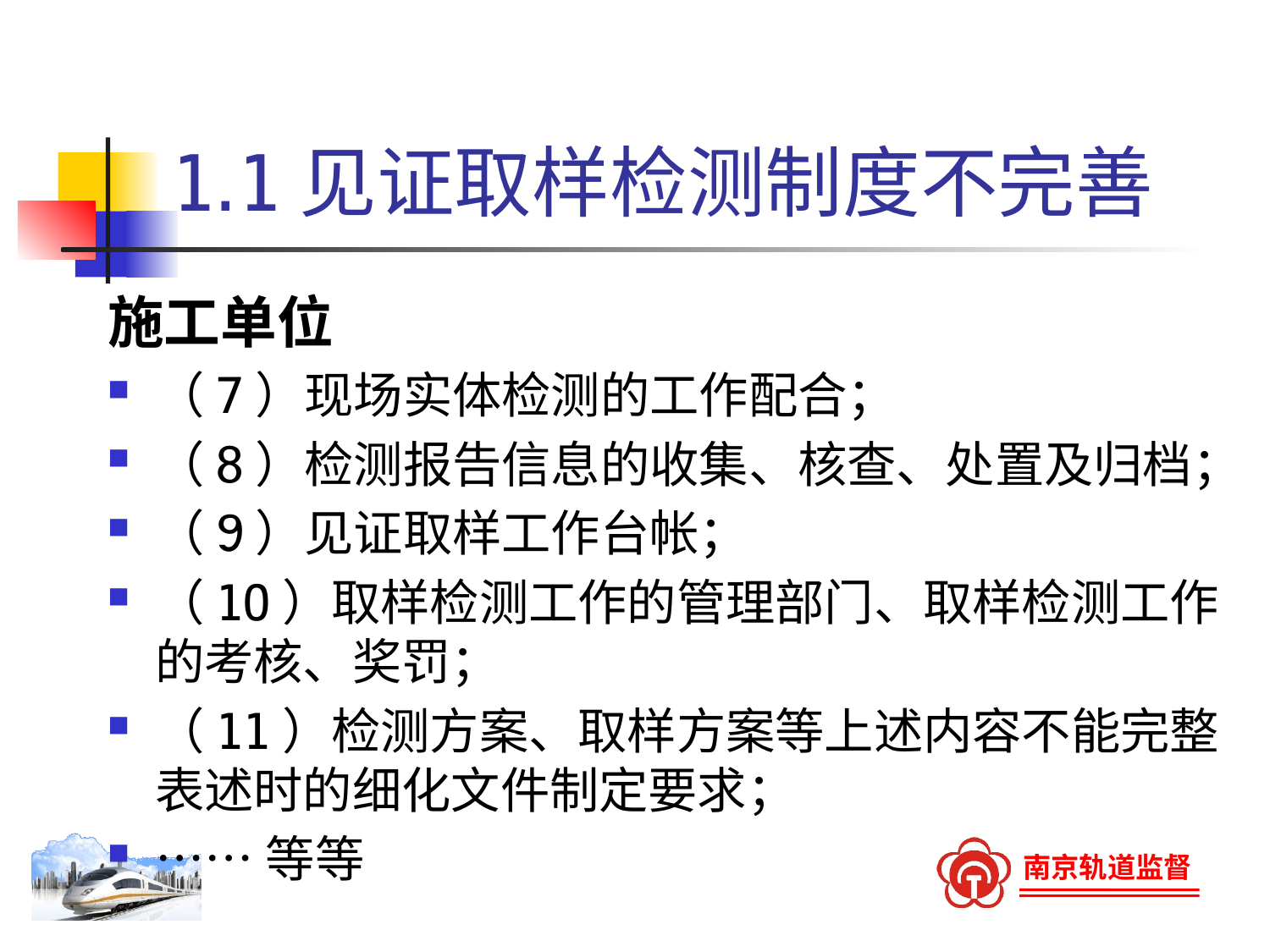

# 1.1见证取样检测制度不完善
施工单位
（7）现场实体检测的工作配合；
（8）检测报告信息的收集、核查、处置及归档；
（9）见证取样工作台帐；
（10）取样检测工作的管理部门、取样检测工作的考核、奖罚；
（11）检测方案、取样方案等上述内容不能完整表述时的细化文件制定要求；
……等等